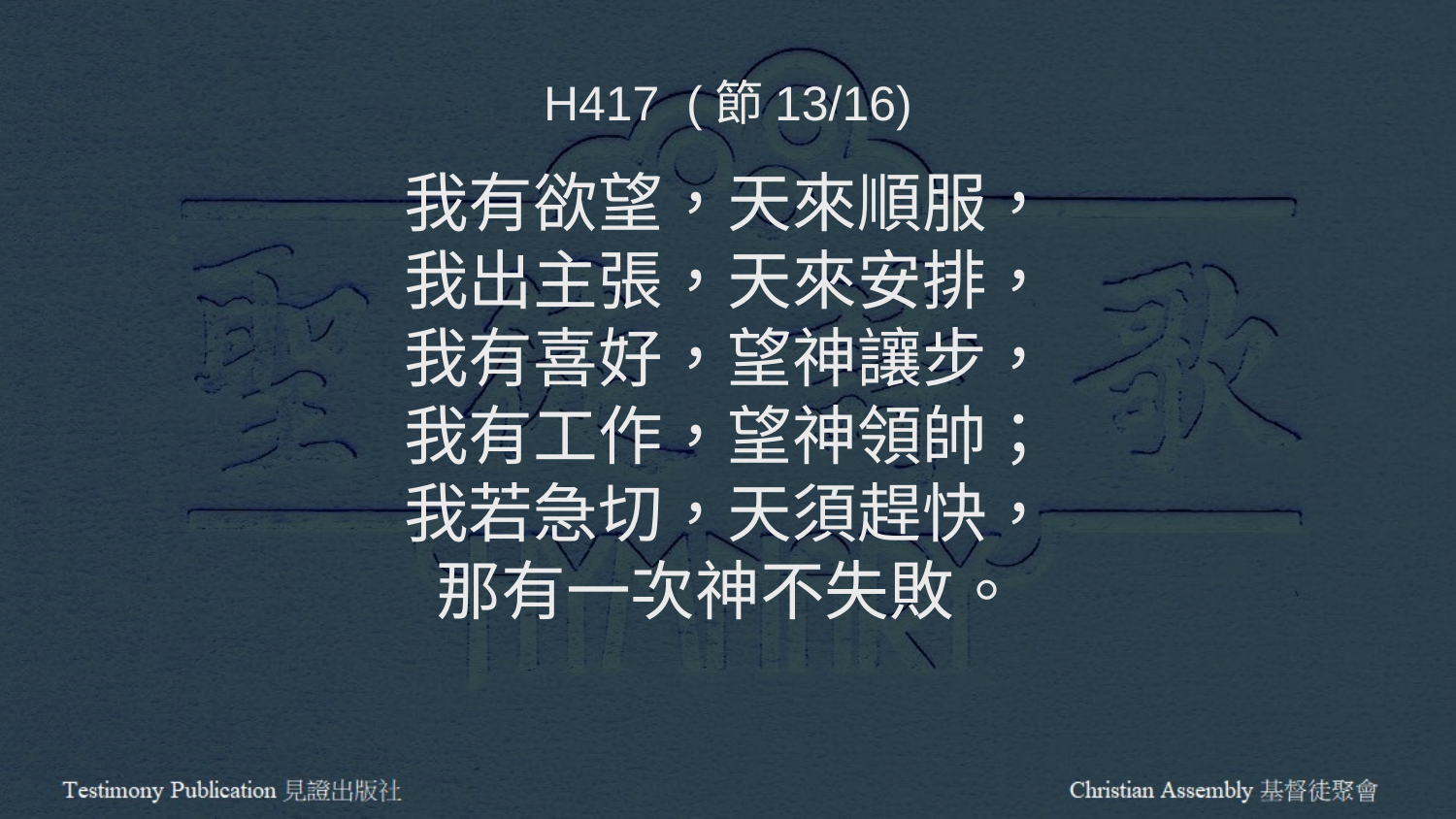

H417  (節13/16)

我有欲望，天來順服，
我出主張，天來安排，
我有喜好，望神讓步，
我有工作，望神領帥；
我若急切，天須趕快，
那有一次神不失敗。